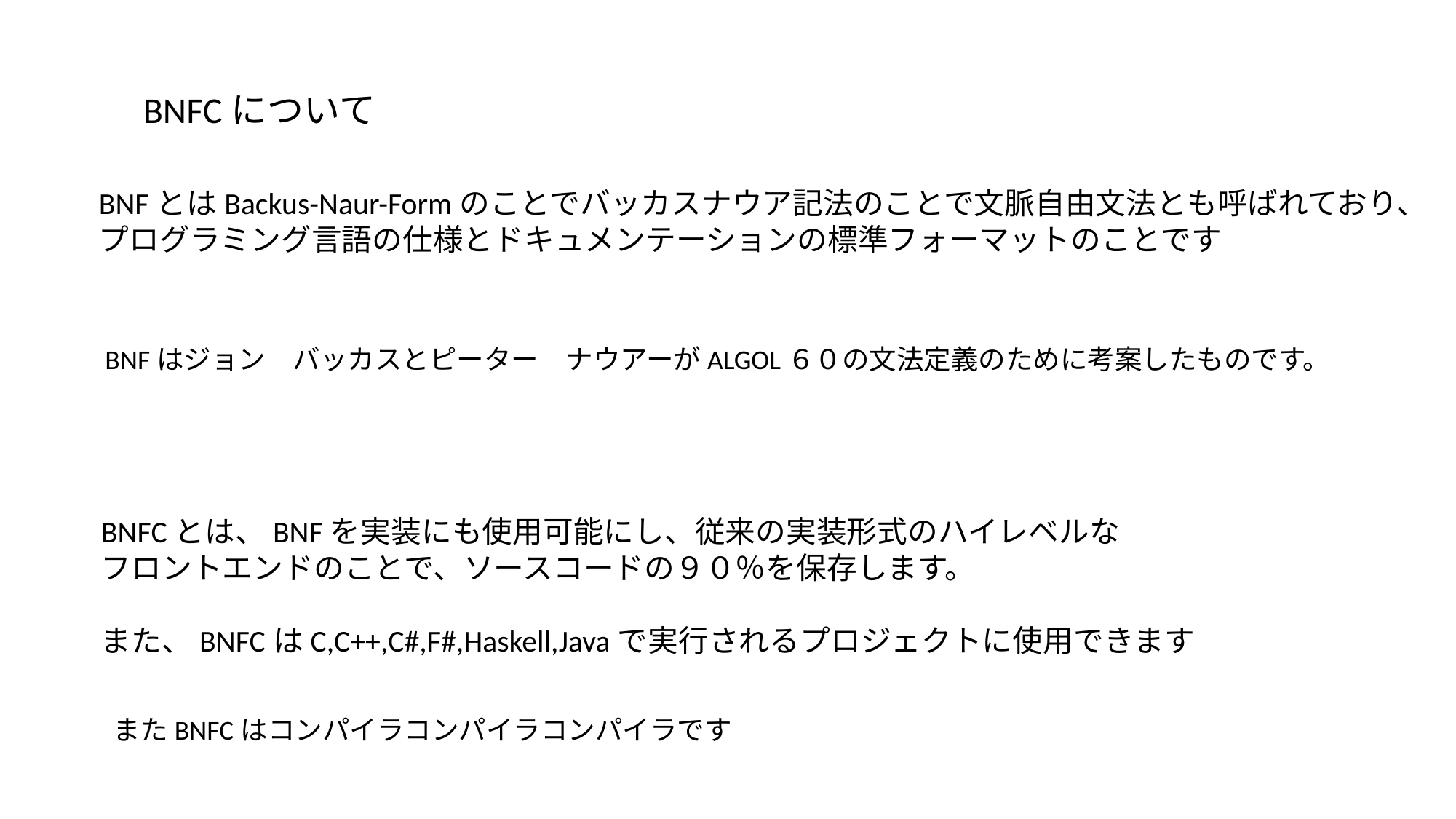

BNFCについて
BNFとはBackus-Naur-Formのことでバッカスナウア記法のことで文脈自由文法とも呼ばれており、
プログラミング言語の仕様とドキュメンテーションの標準フォーマットのことです

BNFはジョン　バッカスとピーター　ナウアーがALGOL６０の文法定義のために考案したものです。
BNFCとは、BNFを実装にも使用可能にし、従来の実装形式のハイレベルな
フロントエンドのことで、ソースコードの９０％を保存します。

また、BNFCはC,C++,C#,F#,Haskell,Javaで実行されるプロジェクトに使用できます
またBNFCはコンパイラコンパイラコンパイラです